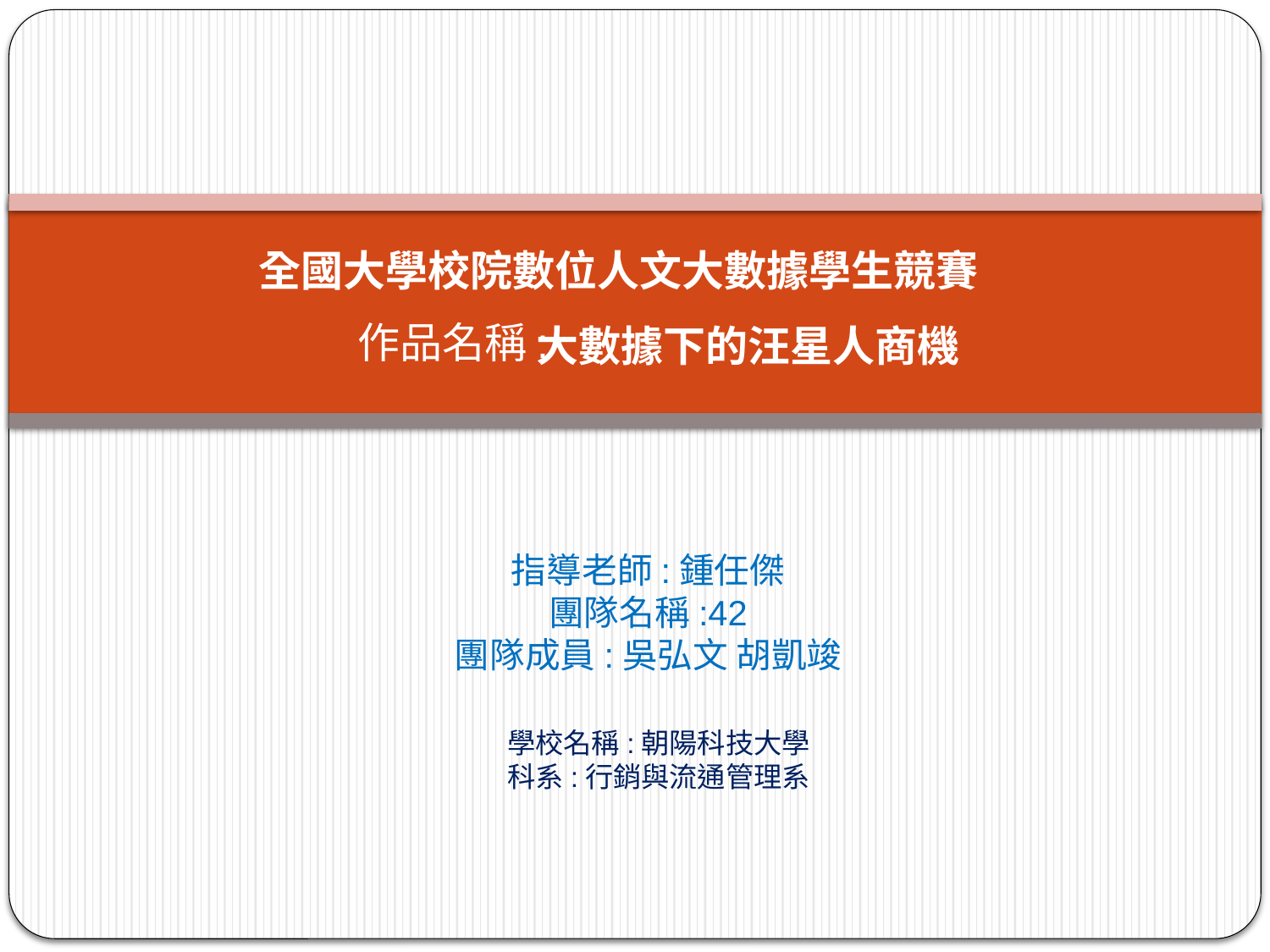

# 全國大學校院數位人文大數據學生競賽 大數據下的汪星人商機
作品名稱:

指導老師:鍾任傑
團隊名稱:42
團隊成員:吳弘文 胡凱竣
學校名稱:朝陽科技大學
科系:行銷與流通管理系